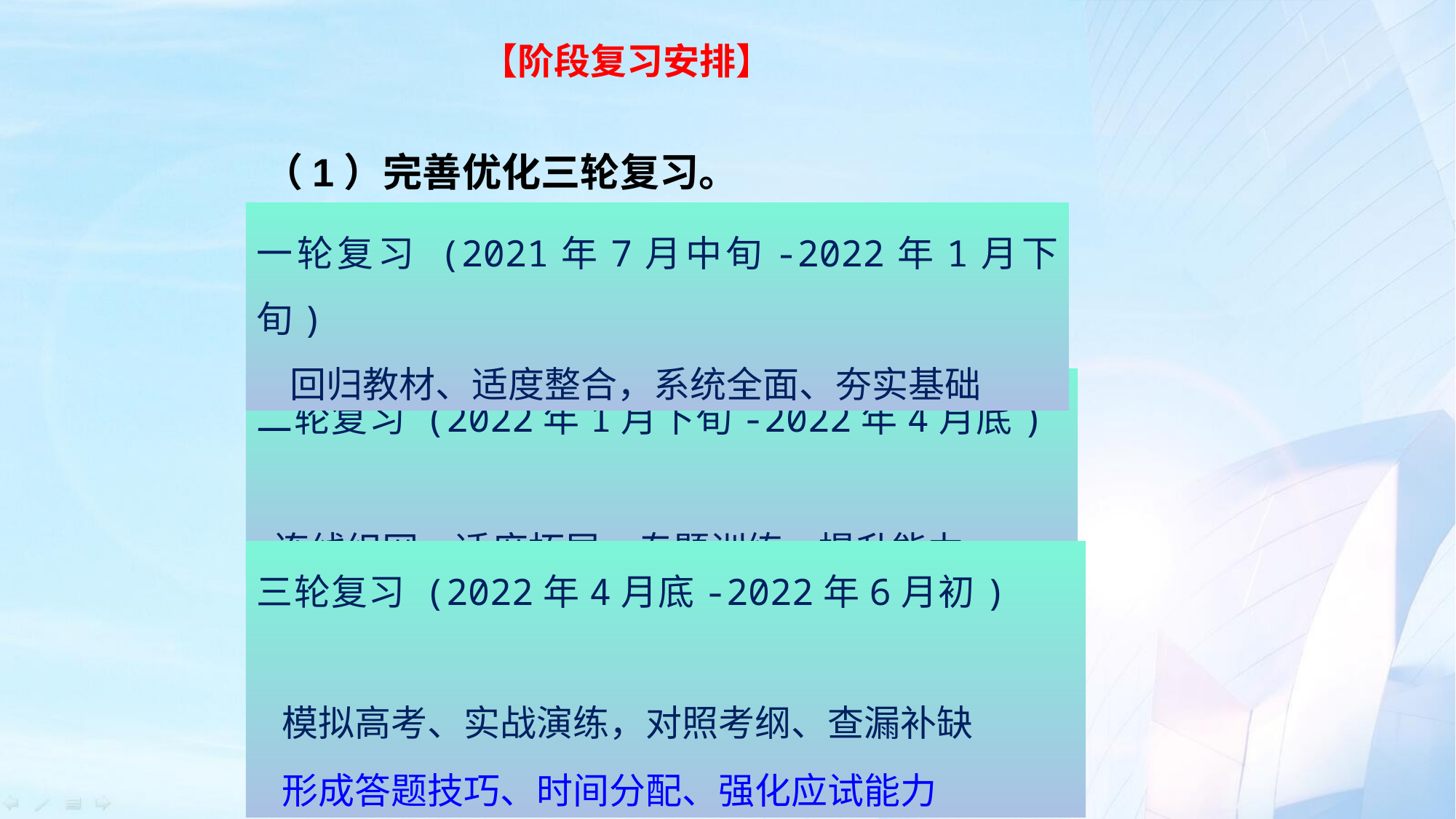

【阶段复习安排】
（1）完善优化三轮复习。
一轮复习 (2021年7月中旬-2022年1月下旬)
   回归教材、适度整合，系统全面、夯实基础
二轮复习 (2022年1月下旬-2022年4月底)
 连线织网、适度拓展，专题训练、提升能力
三轮复习 (2022年4月底-2022年6月初)
  模拟高考、实战演练，对照考纲、查漏补缺
  形成答题技巧、时间分配、强化应试能力